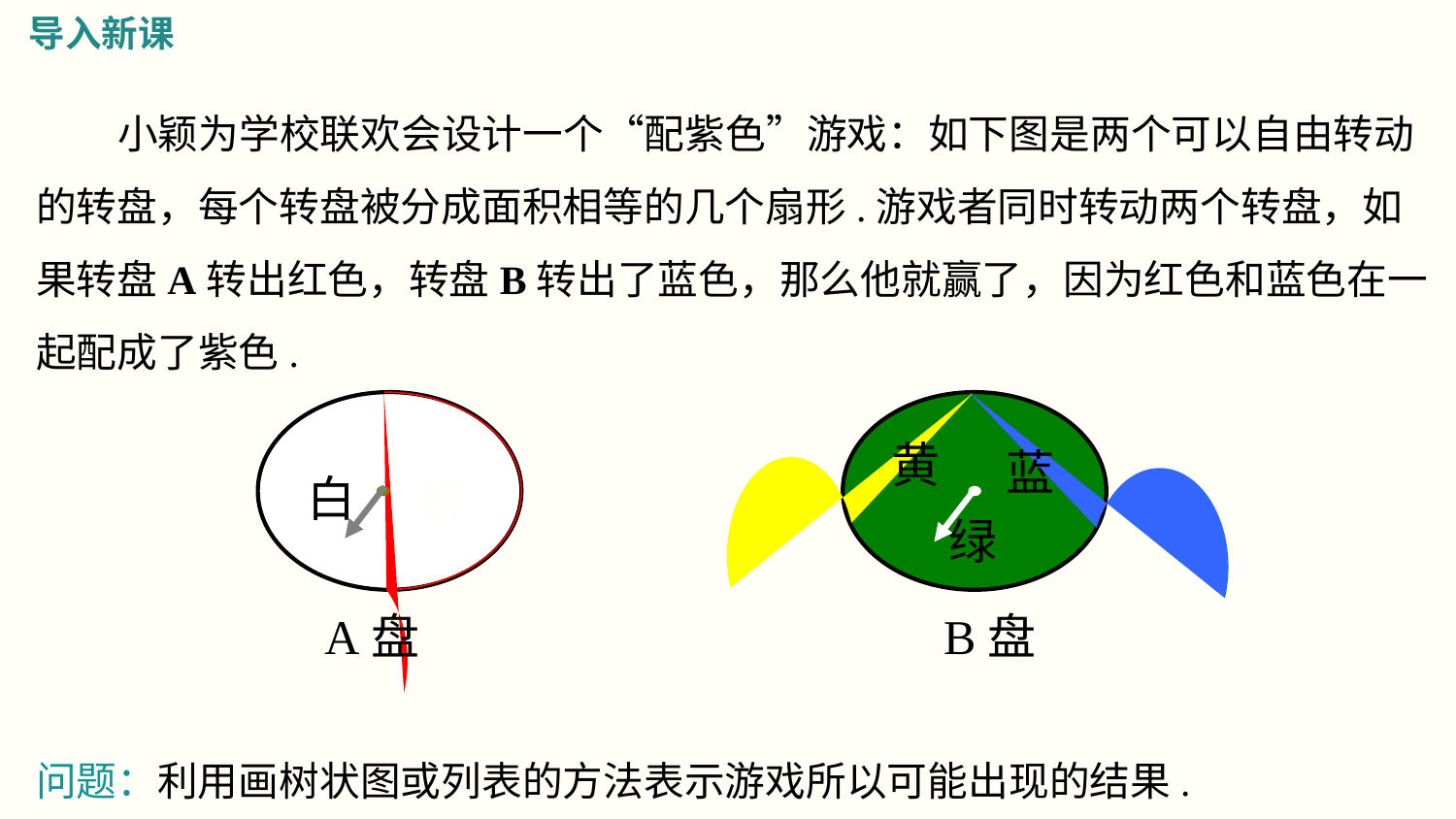

导入新课
        小颖为学校联欢会设计一个“配紫色”游戏：如下图是两个可以自由转动的转盘，每个转盘被分成面积相等的几个扇形.游戏者同时转动两个转盘，如果转盘A转出红色，转盘B转出了蓝色，那么他就赢了，因为红色和蓝色在一起配成了紫色.

问题：利用画树状图或列表的方法表示游戏所以可能出现的结果.

黄
蓝
白
红

绿
A盘
B盘